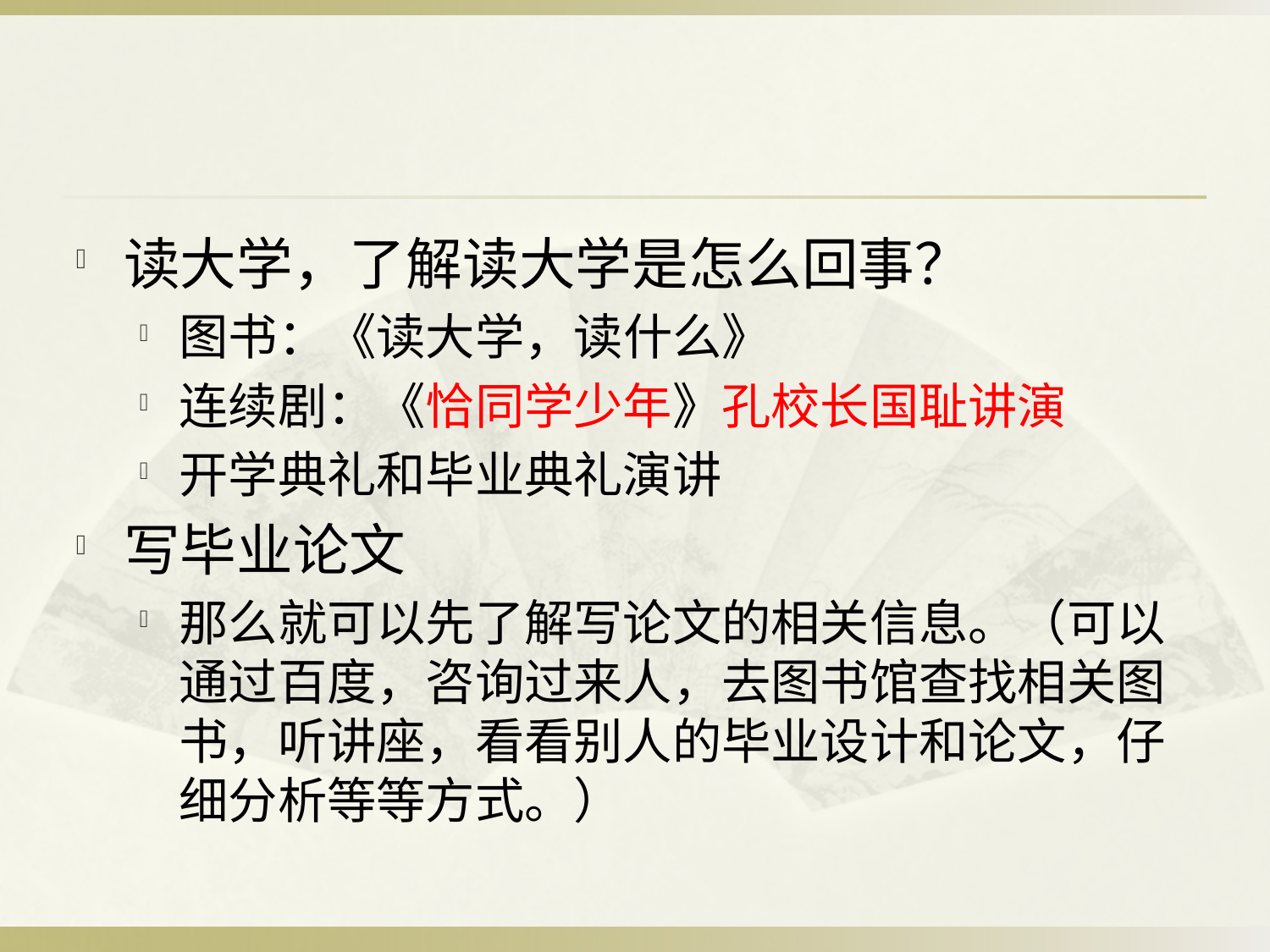

#
读大学，了解读大学是怎么回事？
图书：《读大学，读什么》
连续剧：《恰同学少年》孔校长国耻讲演
开学典礼和毕业典礼演讲
写毕业论文
那么就可以先了解写论文的相关信息。（可以通过百度，咨询过来人，去图书馆查找相关图书，听讲座，看看别人的毕业设计和论文，仔细分析等等方式。）